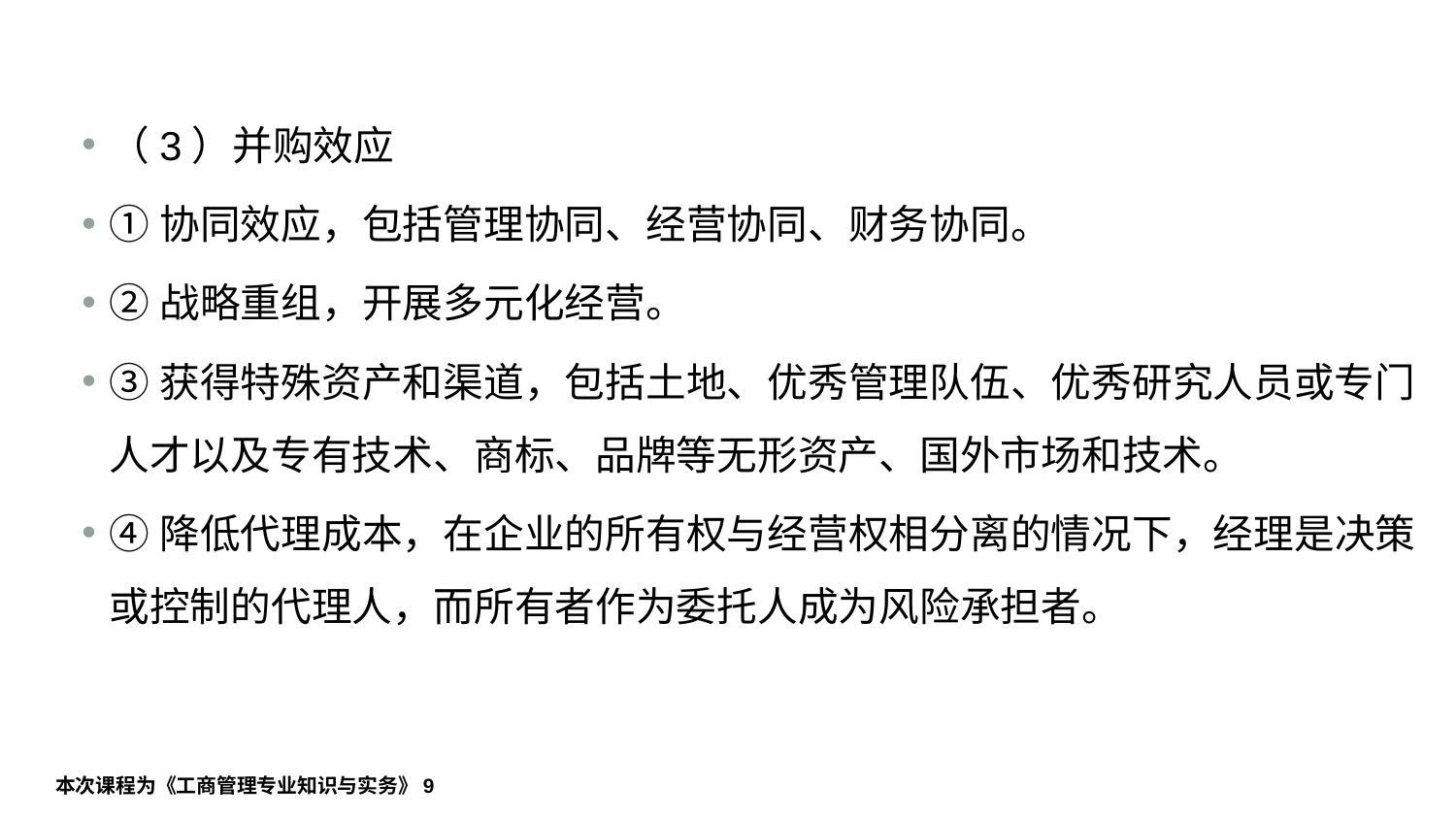

#
（3）并购效应
①协同效应，包括管理协同、经营协同、财务协同。
②战略重组，开展多元化经营。
③获得特殊资产和渠道，包括土地、优秀管理队伍、优秀研究人员或专门人才以及专有技术、商标、品牌等无形资产、国外市场和技术。
④降低代理成本，在企业的所有权与经营权相分离的情况下，经理是决策或控制的代理人，而所有者作为委托人成为风险承担者。